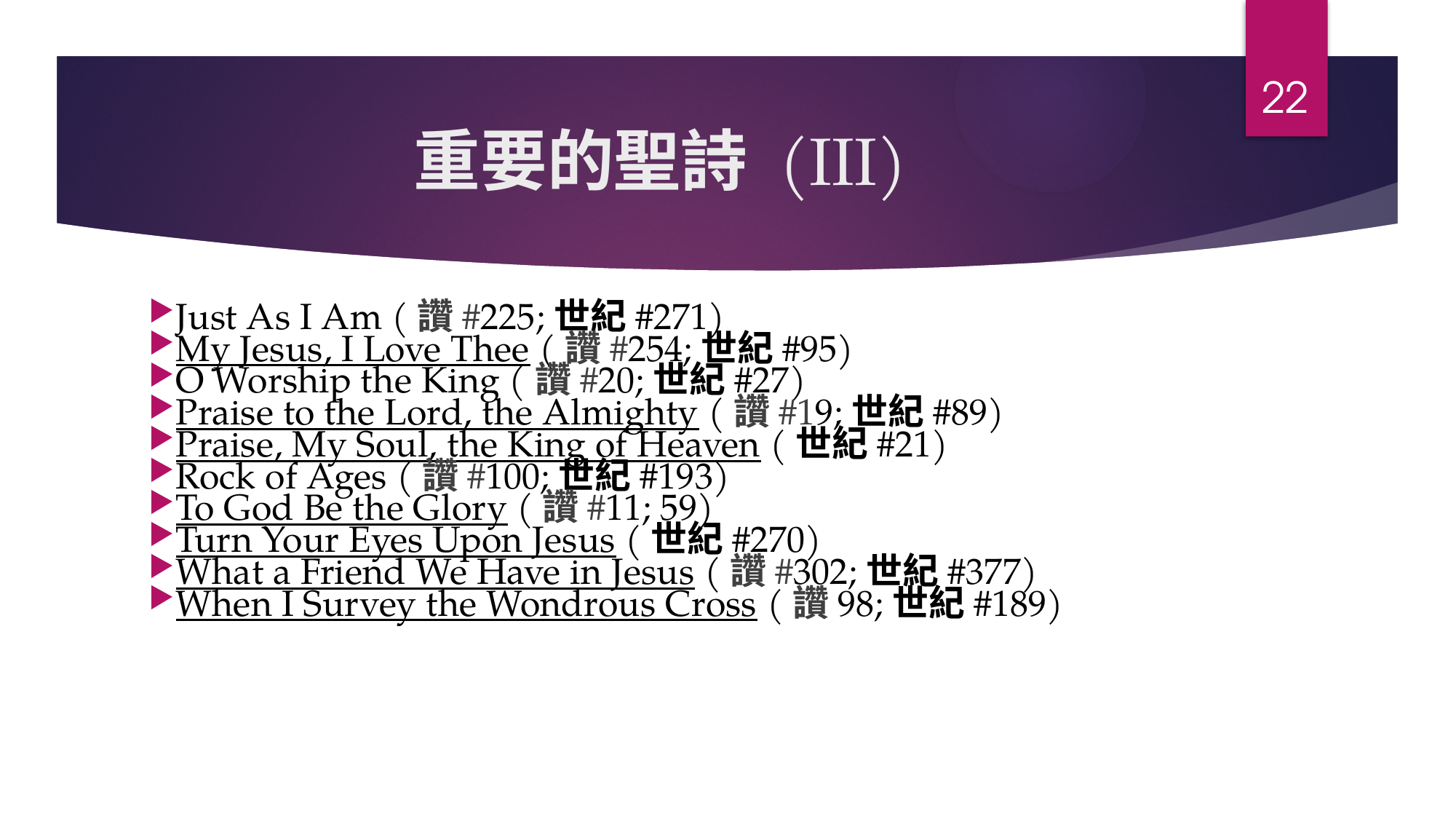

22
# 重要的聖詩 (III)
Just As I Am (讚#225;世紀#271)
My Jesus, I Love Thee (讚#254;世紀#95)
O Worship the King (讚#20;世紀#27)
Praise to the Lord, the Almighty (讚#19;世紀#89)
Praise, My Soul, the King of Heaven (世紀#21)
Rock of Ages (讚#100;世紀#193)
To God Be the Glory (讚#11; 59)
Turn Your Eyes Upon Jesus (世紀#270)
What a Friend We Have in Jesus (讚#302;世紀#377)
When I Survey the Wondrous Cross (讚98;世紀#189)